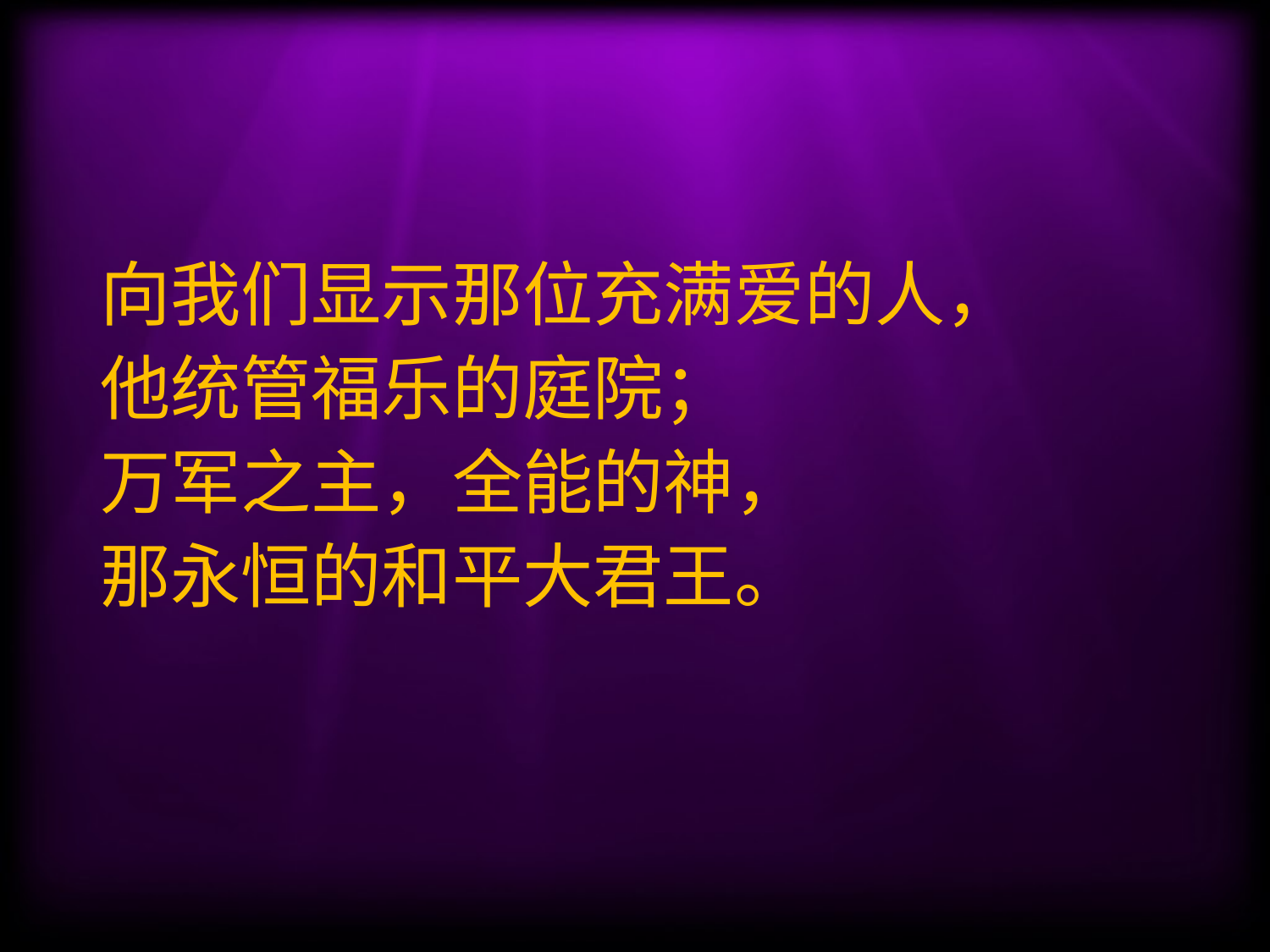

#
向我们显示那位充满爱的人，
他统管福乐的庭院；
万军之主，全能的神，
那永恒的和平大君王。